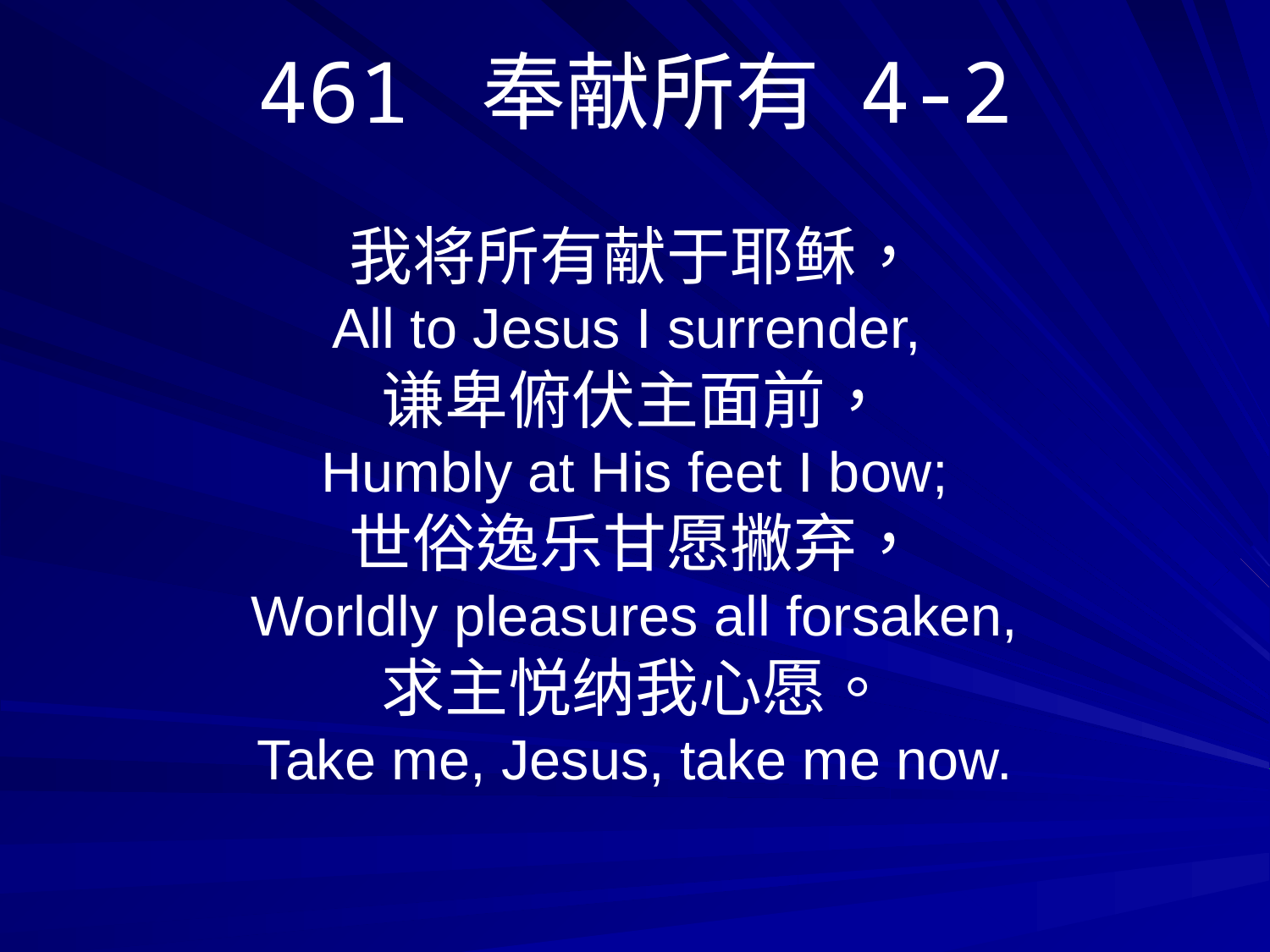

461 奉献所有 4-2

我将所有献于耶稣，
All to Jesus I surrender,
谦卑俯伏主面前，
Humbly at His feet I bow;
世俗逸乐甘愿撇弃，
Worldly pleasures all forsaken,
求主悦纳我心愿。
Take me, Jesus, take me now.